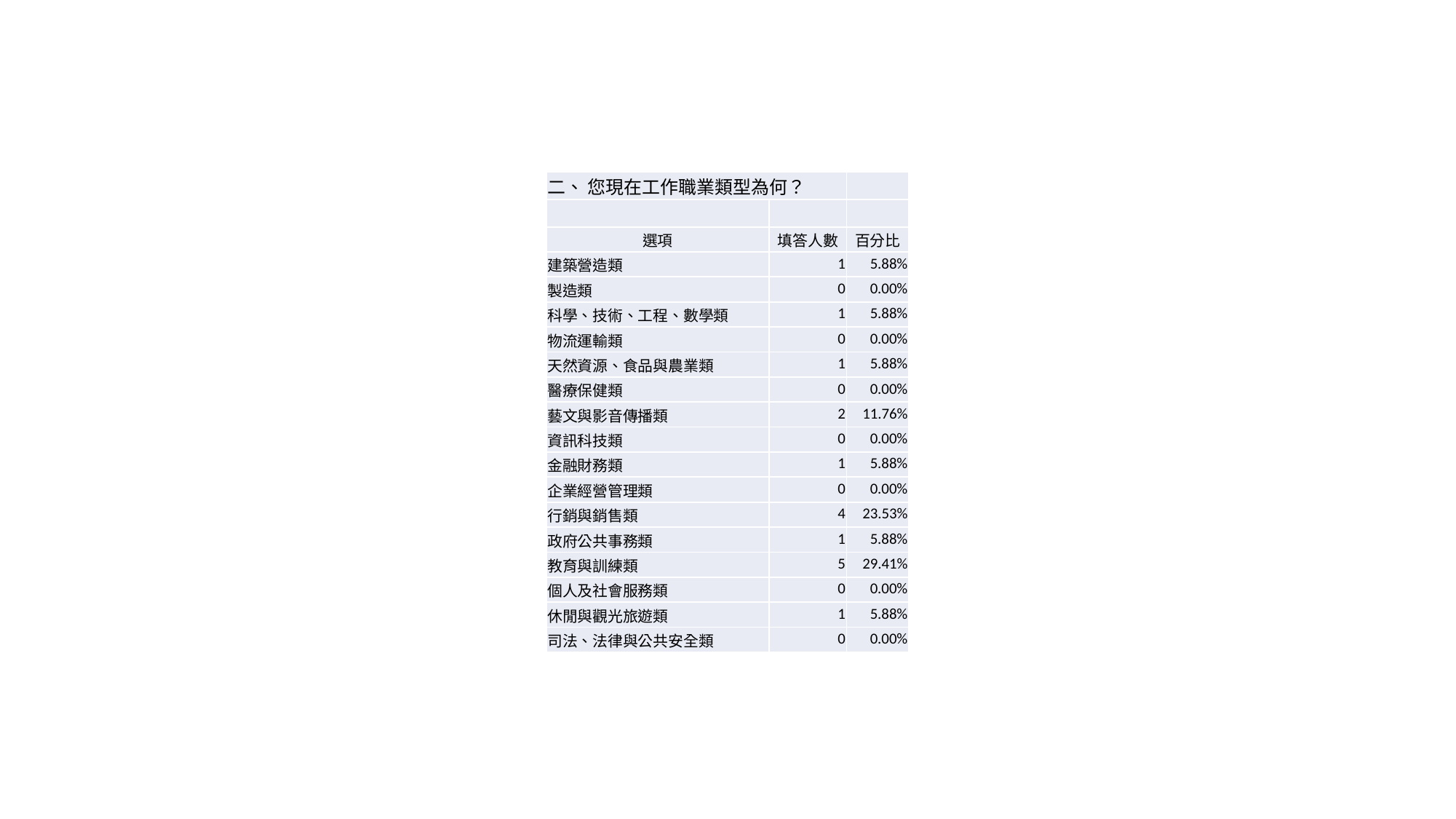

| 二、 您現在工作職業類型為何？ |  |  |
| --- | --- | --- |
|  |  |  |
| 選項 | 填答人數 | 百分比 |
| 建築營造類 | 1 | 5.88% |
| 製造類 | 0 | 0.00% |
| 科學、技術、工程、數學類 | 1 | 5.88% |
| 物流運輸類 | 0 | 0.00% |
| 天然資源、食品與農業類 | 1 | 5.88% |
| 醫療保健類 | 0 | 0.00% |
| 藝文與影音傳播類 | 2 | 11.76% |
| 資訊科技類 | 0 | 0.00% |
| 金融財務類 | 1 | 5.88% |
| 企業經營管理類 | 0 | 0.00% |
| 行銷與銷售類 | 4 | 23.53% |
| 政府公共事務類 | 1 | 5.88% |
| 教育與訓練類 | 5 | 29.41% |
| 個人及社會服務類 | 0 | 0.00% |
| 休閒與觀光旅遊類 | 1 | 5.88% |
| 司法、法律與公共安全類 | 0 | 0.00% |